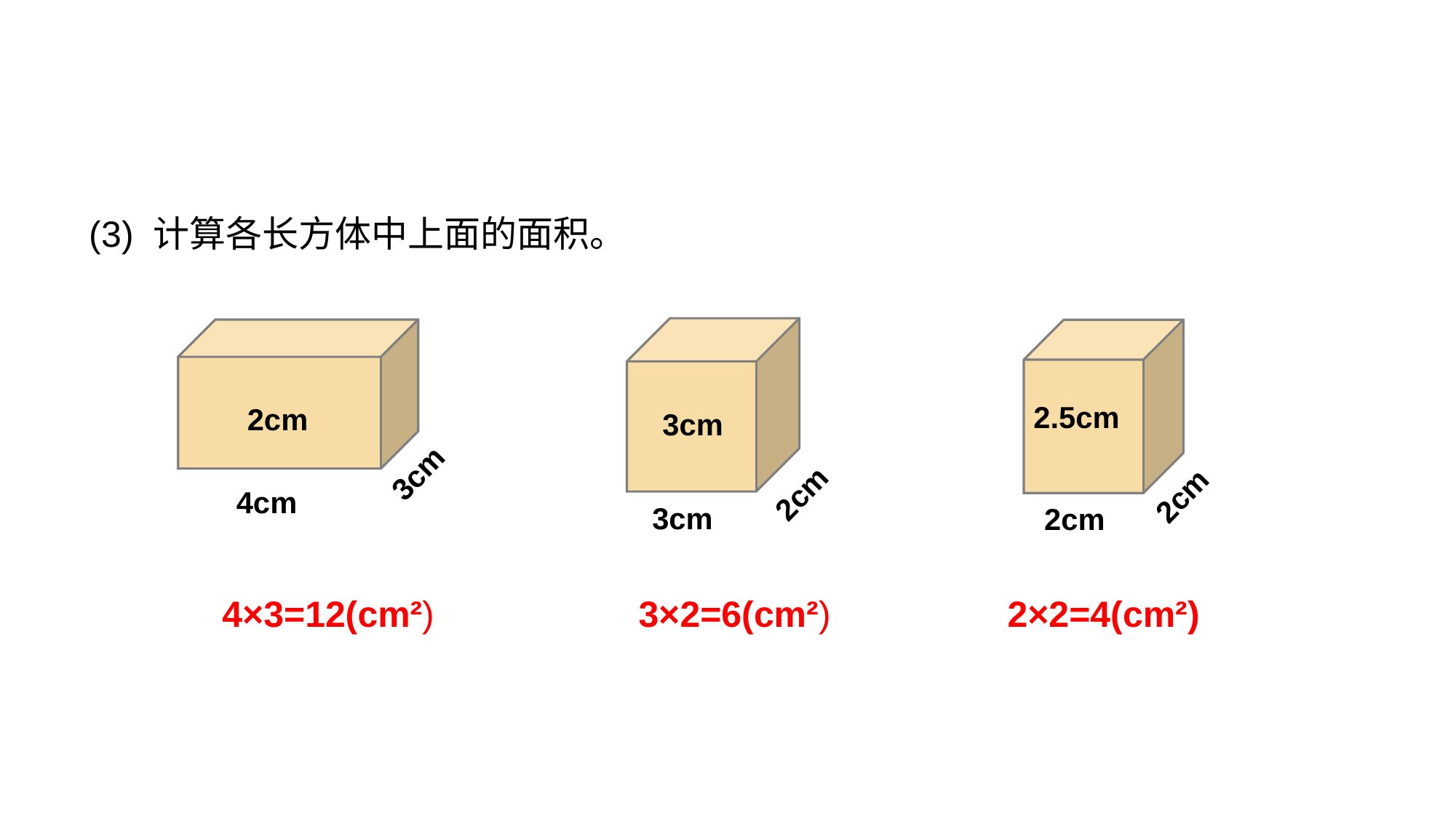

(3) 计算各长方体中上面的面积。

3cm
2cm
3cm

2cm
3cm
4cm

2.5cm
2cm
2cm
  4×3=12(cm²)
  3×2=6(cm²)
2×2=4(cm²)